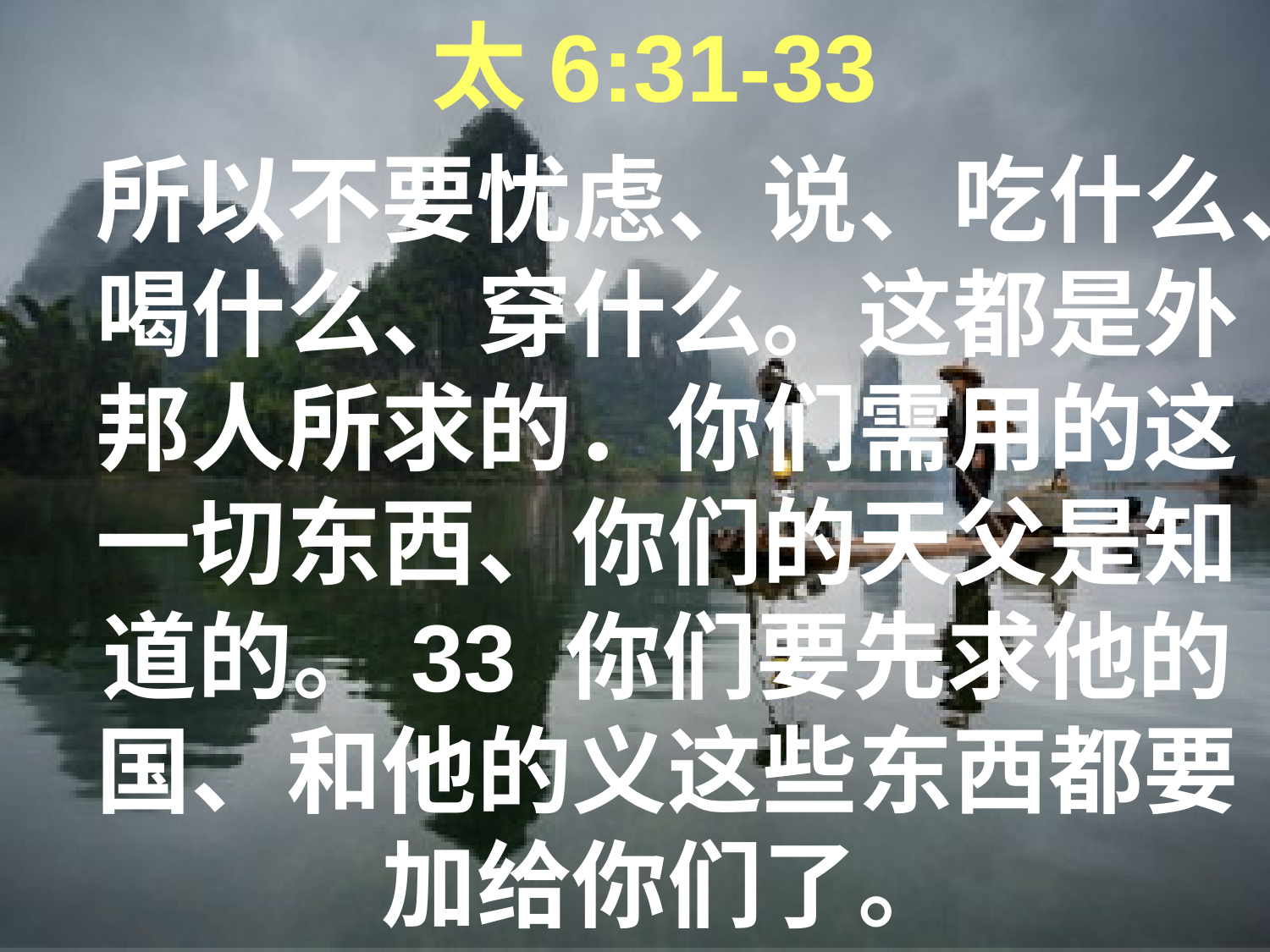

太6:31-33
所以不要忧虑、说、吃什么、喝什么、穿什么。这都是外邦人所求的．你们需用的这一切东西、你们的天父是知道的。33 你们要先求他的国、和他的义这些东西都要加给你们了。